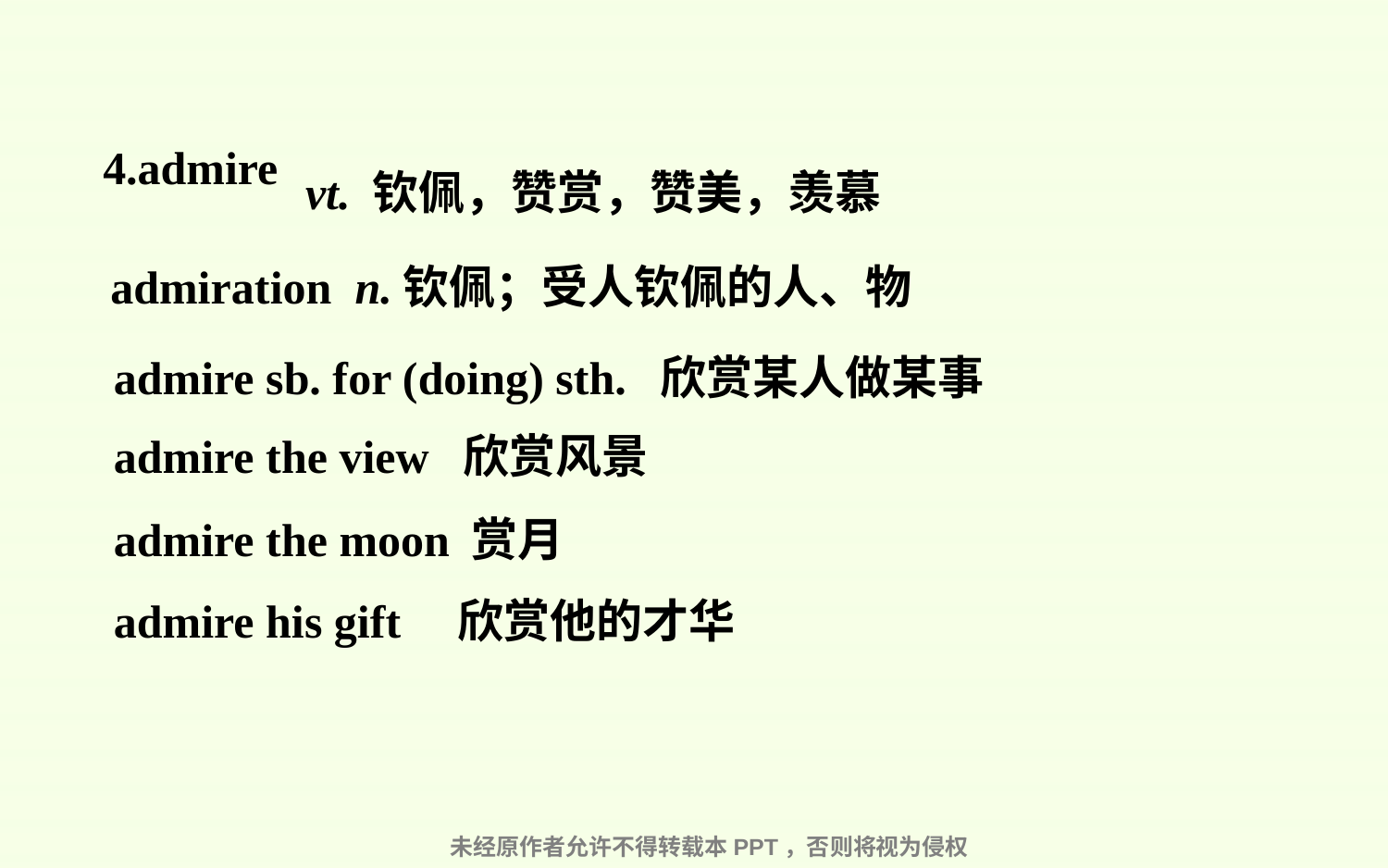

| vt. 钦佩，赞赏，赞美，羡慕 |
| --- |
4.admire
| admiration n.钦佩；受人钦佩的人、物 |
| --- |
| admire sb. for (doing) sth. 欣赏某人做某事 |
| --- |
| admire the view 欣赏风景 |
| --- |
| admire the moon 赏月 |
| --- |
| admire his gift 欣赏他的才华 |
| --- |